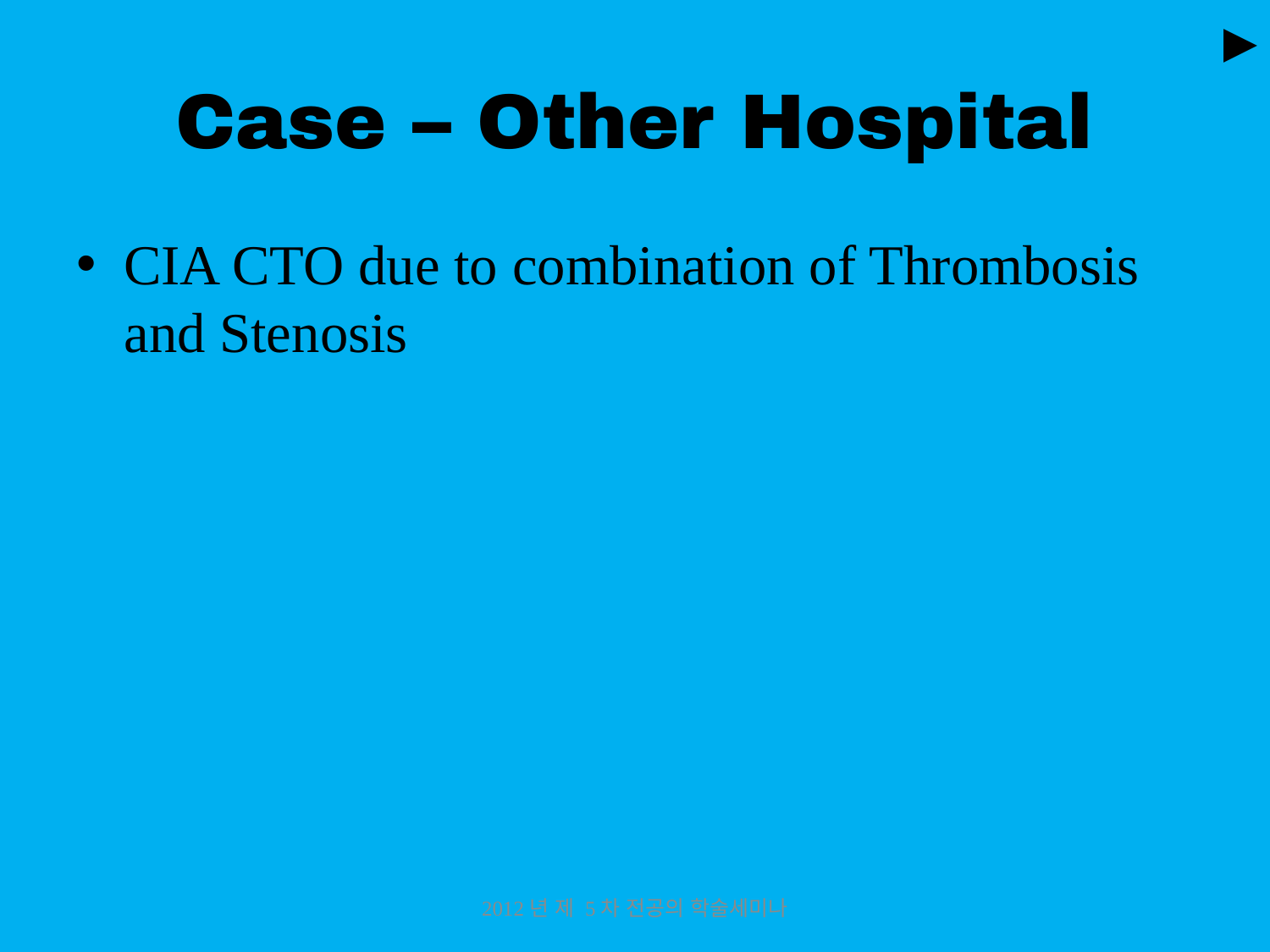

►
# Case – Other Hospital
CIA CTO due to combination of Thrombosis and Stenosis
2012년 제 5차 전공의 학술세미나